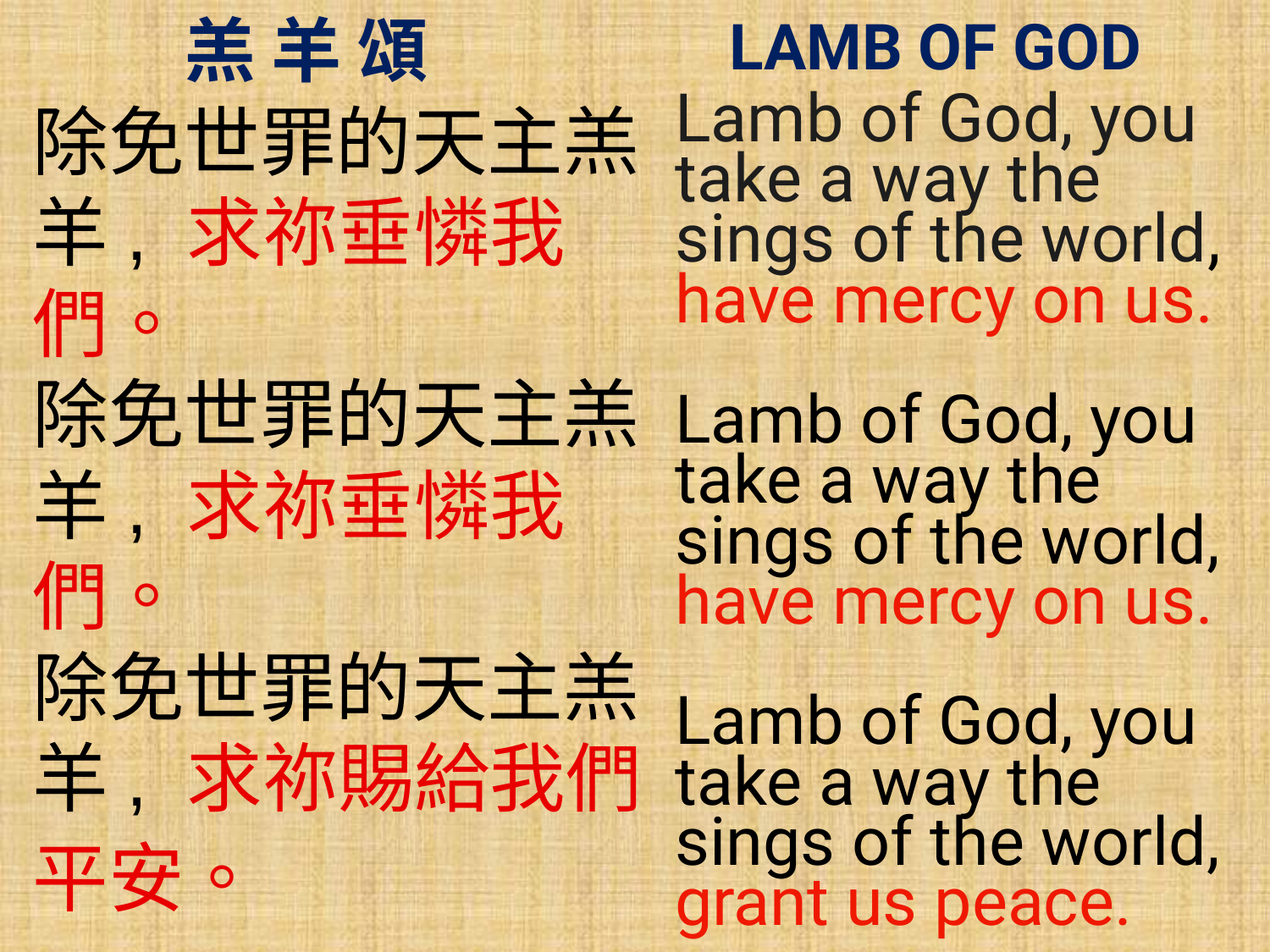

# 羔 羊 頌
LAMB OF GOD
除免世罪的天主羔羊, 求祢垂憐我們。
除免世罪的天主羔羊, 求祢垂憐我們。
除免世罪的天主羔羊, 求祢賜給我們平安。
Lamb of God, you take a way the sings of the world, have mercy on us.

Lamb of God, you take a way the sings of the world, have mercy on us.

Lamb of God, you take a way the sings of the world, grant us peace.